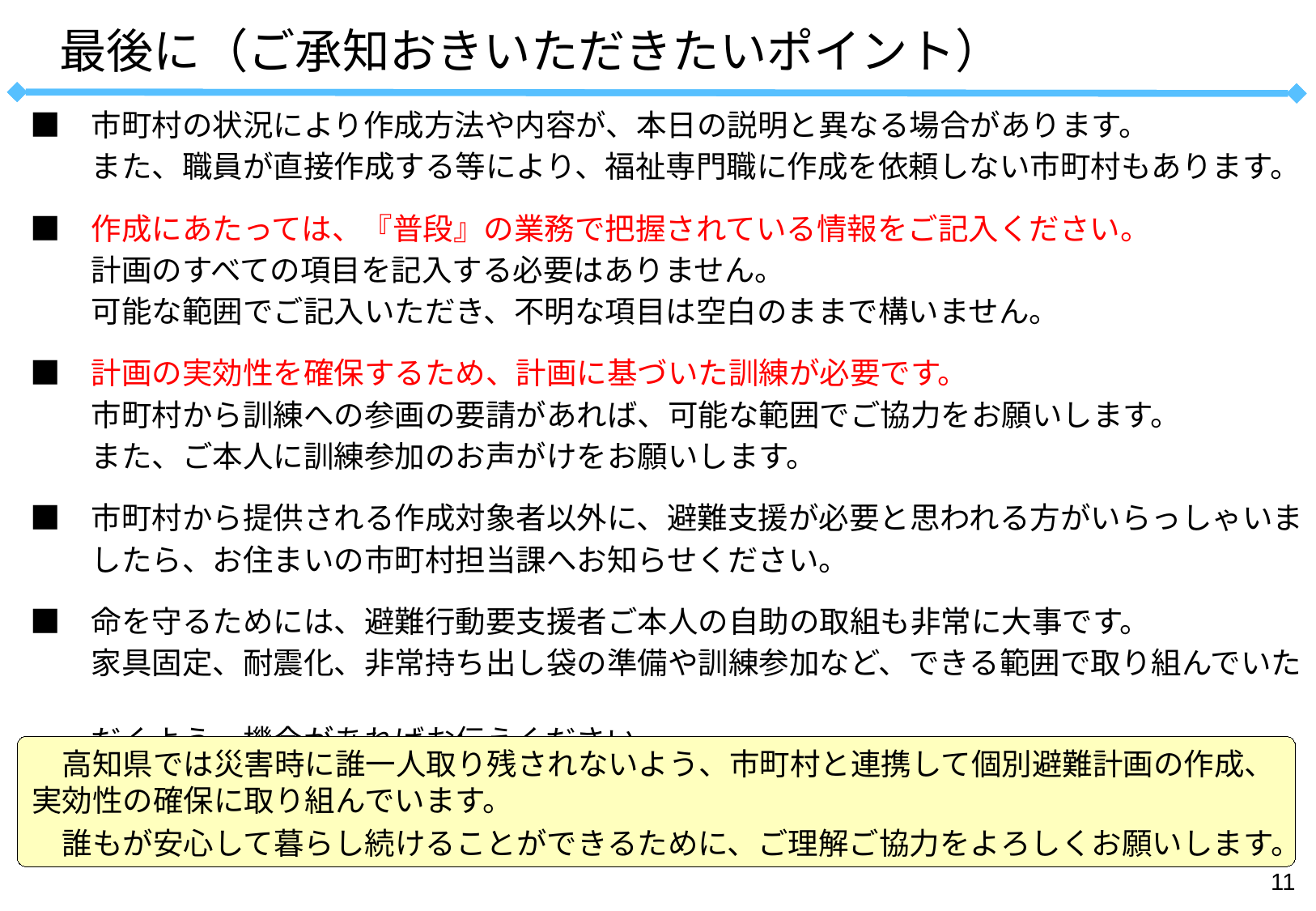

最後に（ご承知おきいただきたいポイント）

　■　市町村の状況により作成方法や内容が、本日の説明と異なる場合があります。
　　　また、職員が直接作成する等により、福祉専門職に作成を依頼しない市町村もあります。
　■　作成にあたっては、『普段』の業務で把握されている情報をご記入ください。
　　　計画のすべての項目を記入する必要はありません。
　　　可能な範囲でご記入いただき、不明な項目は空白のままで構いません。
　■　計画の実効性を確保するため、計画に基づいた訓練が必要です。
　　　市町村から訓練への参画の要請があれば、可能な範囲でご協力をお願いします。
　　　また、ご本人に訓練参加のお声がけをお願いします。
　■　市町村から提供される作成対象者以外に、避難支援が必要と思われる方がいらっしゃいま
　　　したら、お住まいの市町村担当課へお知らせください。
　■　命を守るためには、避難行動要支援者ご本人の自助の取組も非常に大事です。
　　　家具固定、耐震化、非常持ち出し袋の準備や訓練参加など、できる範囲で取り組んでいた
　　　だくよう、機会があればお伝えください。
　高知県では災害時に誰一人取り残されないよう、市町村と連携して個別避難計画の作成、実効性の確保に取り組んでいます。
　誰もが安心して暮らし続けることができるために、ご理解ご協力をよろしくお願いします。
11